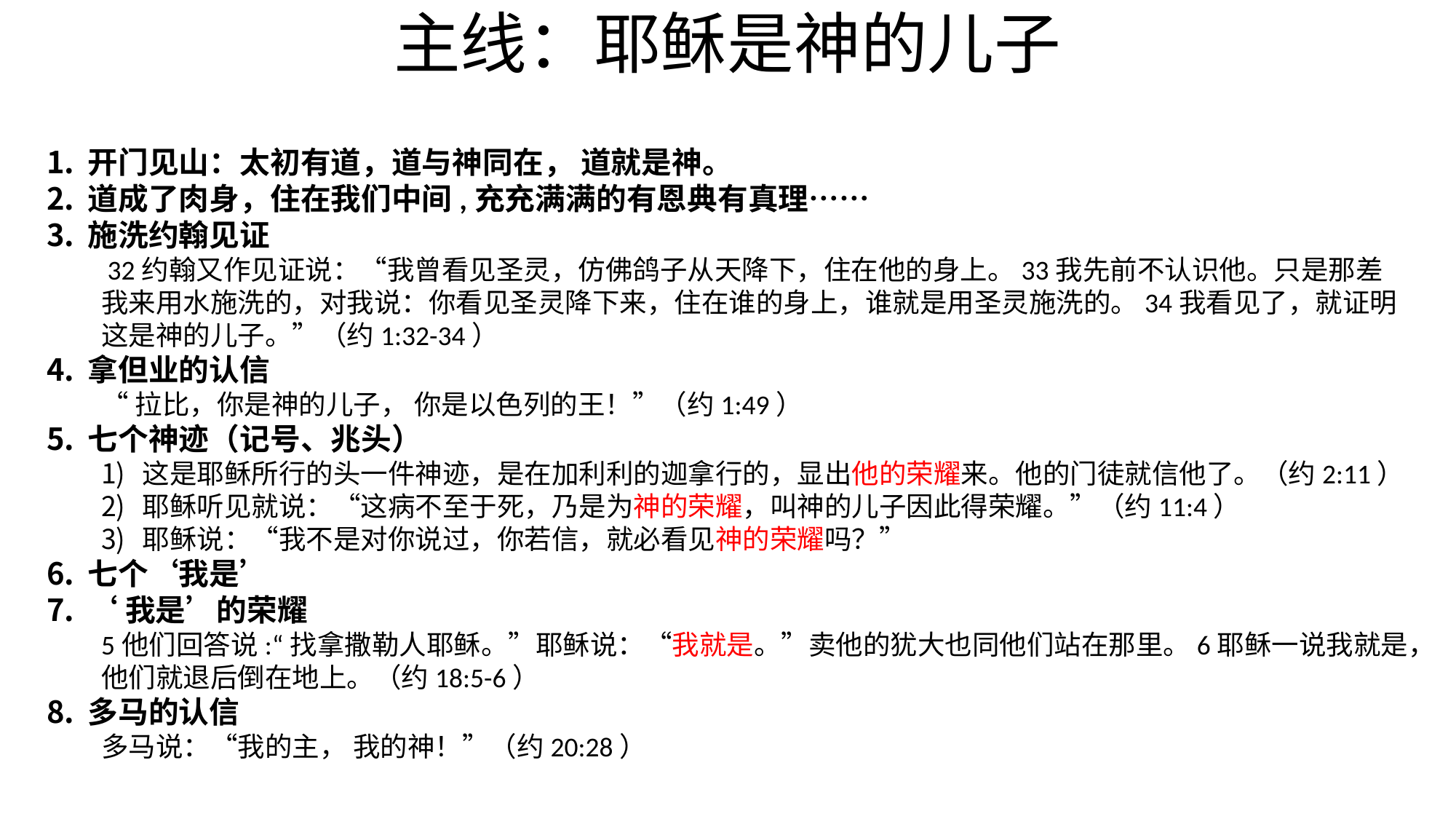

# 主线：耶稣是神的儿子
开门见山：太初有道，道与神同在， 道就是神。
道成了肉身，住在我们中间,充充满满的有恩典有真理……
施洗约翰见证
 32约翰又作见证说：“我曾看见圣灵，仿佛鸽子从天降下，住在他的身上。33我先前不认识他。只是那差我来用水施洗的，对我说：你看见圣灵降下来，住在谁的身上，谁就是用圣灵施洗的。34我看见了，就证明这是神的儿子。”（约1:32-34）
拿但业的认信
“拉比，你是神的儿子， 你是以色列的王！”（约1:49）
七个神迹（记号、兆头）
这是耶稣所行的头一件神迹，是在加利利的迦拿行的，显出他的荣耀来。他的门徒就信他了。（约2:11）
耶稣听见就说：“这病不至于死，乃是为神的荣耀，叫神的儿子因此得荣耀。”（约11:4）
耶稣说：“我不是对你说过，你若信，就必看见神的荣耀吗？”
七个‘我是’
‘我是’的荣耀
5他们回答说:“找拿撒勒人耶稣。”耶稣说：“我就是。”卖他的犹大也同他们站在那里。6耶稣一说我就是，他们就退后倒在地上。（约18:5-6）
多马的认信
多马说：“我的主， 我的神！”（约20:28）